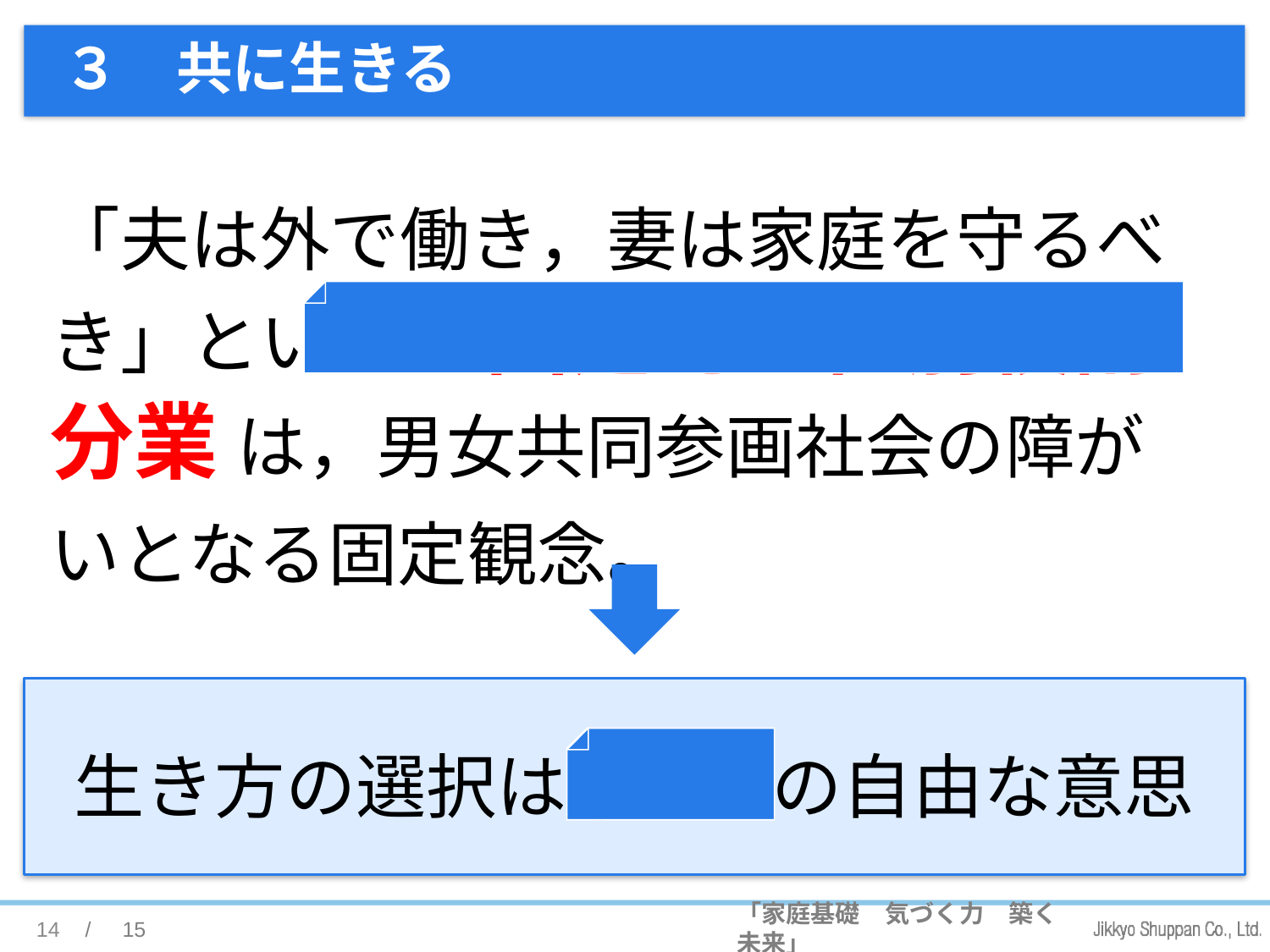

# ３　共に生きる
「夫は外で働き，妻は家庭を守るべき」といった 固定的な性別役割分業 は，男女共同参画社会の障がいとなる固定観念。

生き方の選択は 個人 の自由な意思

14